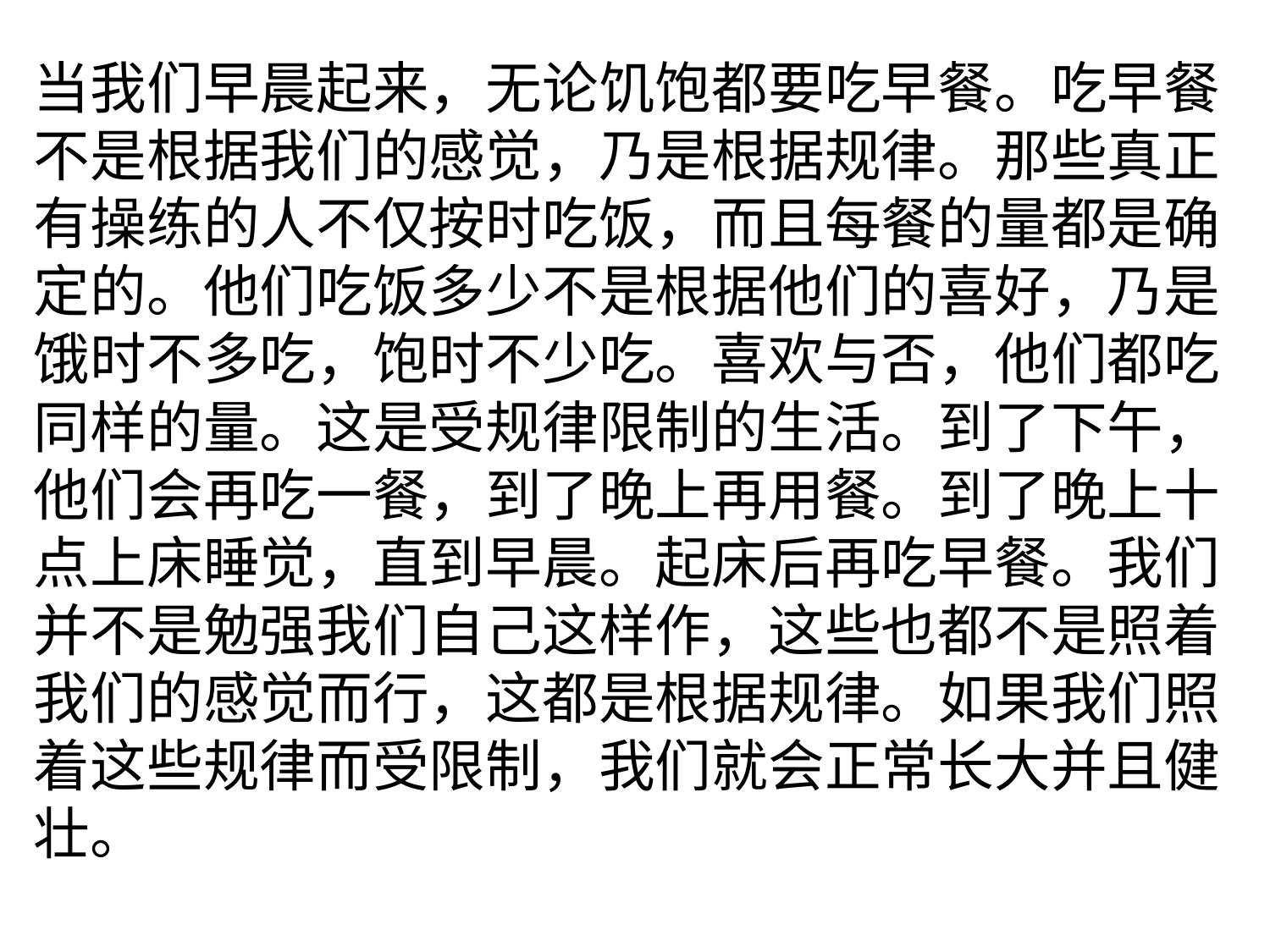

#
当我们早晨起来，无论饥饱都要吃早餐。吃早餐不是根据我们的感觉，乃是根据规律。那些真正有操练的人不仅按时吃饭，而且每餐的量都是确定的。他们吃饭多少不是根据他们的喜好，乃是饿时不多吃，饱时不少吃。喜欢与否，他们都吃同样的量。这是受规律限制的生活。到了下午，他们会再吃一餐，到了晚上再用餐。到了晚上十点上床睡觉，直到早晨。起床后再吃早餐。我们并不是勉强我们自己这样作，这些也都不是照着我们的感觉而行，这都是根据规律。如果我们照着这些规律而受限制，我们就会正常长大并且健壮。